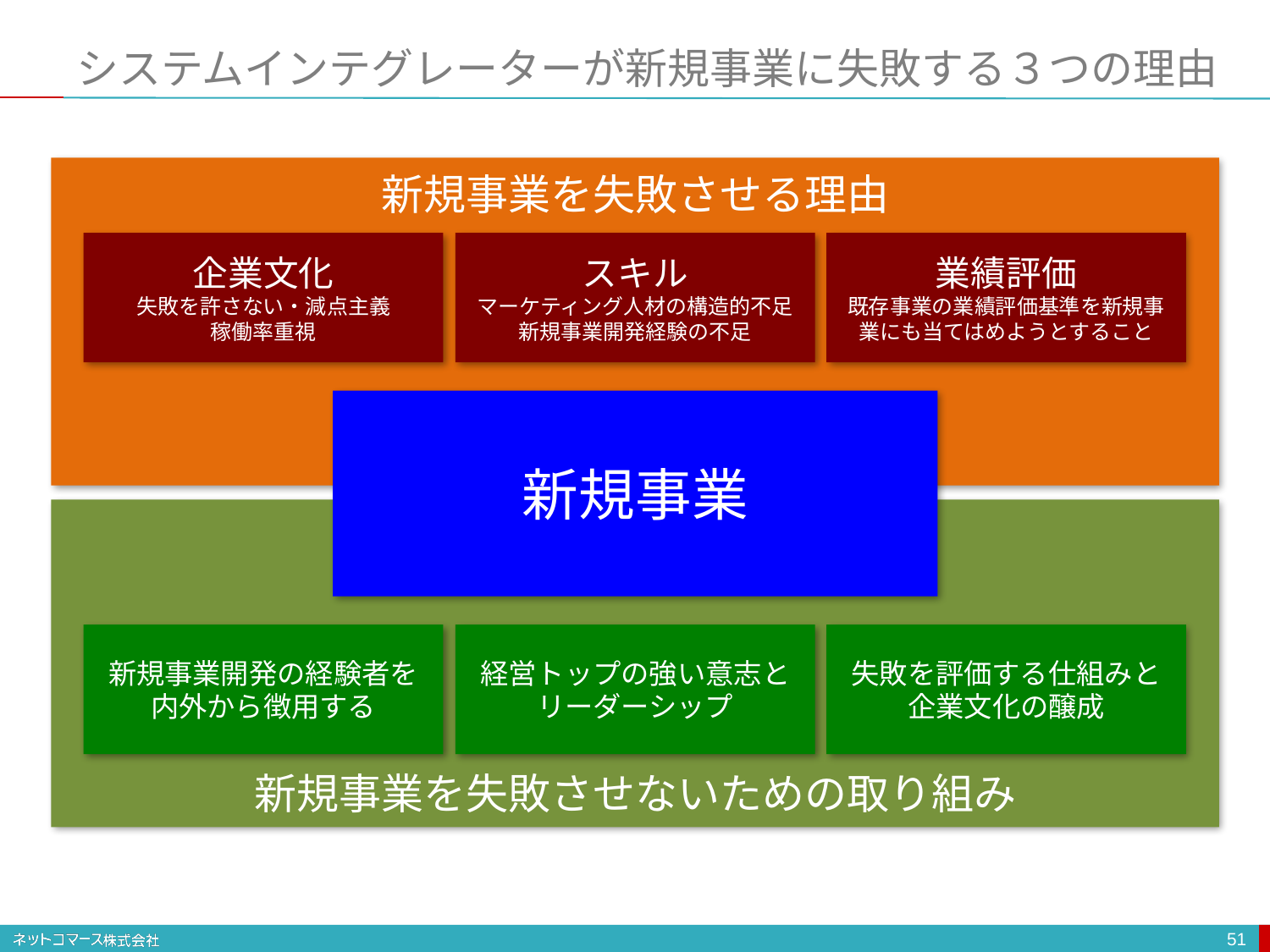

# システムインテグレーターが新規事業に失敗する３つの理由

新規事業を失敗させる理由
企業文化
失敗を許さない・減点主義
稼働率重視
スキル
マーケティング人材の構造的不足
新規事業開発経験の不足
業績評価
既存事業の業績評価基準を新規事業にも当てはめようとすること
新規事業

新規事業開発の経験者を
内外から徴用する
経営トップの強い意志と
リーダーシップ
失敗を評価する仕組みと
企業文化の醸成
新規事業を失敗させないための取り組み
51